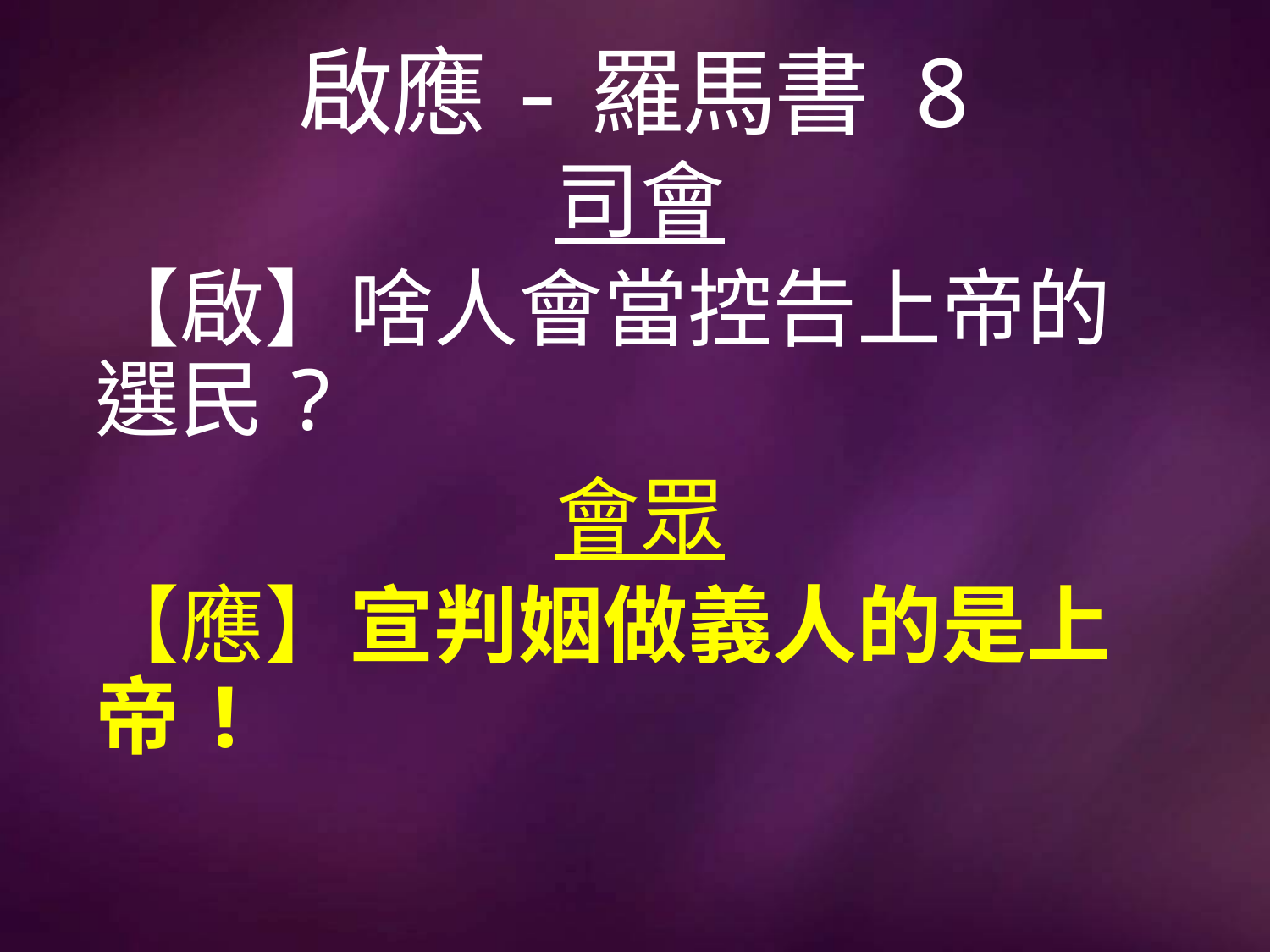

# 啟應-羅馬書 8
司會
【啟】啥人會當控告上帝的選民?

會眾
【應】宣判姻做義人的是上帝!